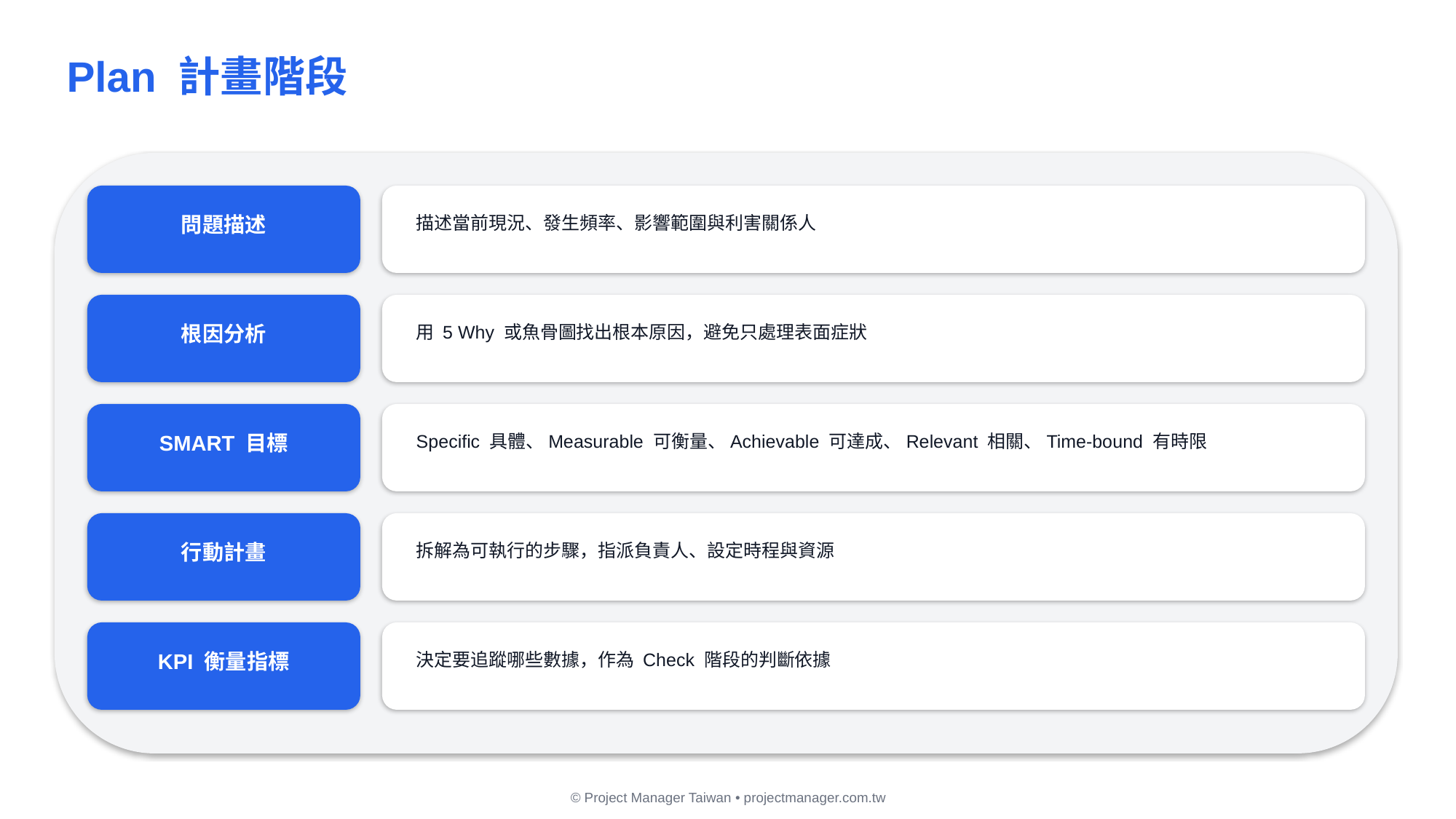

Plan 計畫階段

問題描述
描述當前現況、發生頻率、影響範圍與利害關係人

根因分析
用 5 Why 或魚骨圖找出根本原因，避免只處理表面症狀

SMART 目標
Specific 具體、Measurable 可衡量、Achievable 可達成、Relevant 相關、Time-bound 有時限

行動計畫
拆解為可執行的步驟，指派負責人、設定時程與資源

KPI 衡量指標
決定要追蹤哪些數據，作為 Check 階段的判斷依據
© Project Manager Taiwan • projectmanager.com.tw